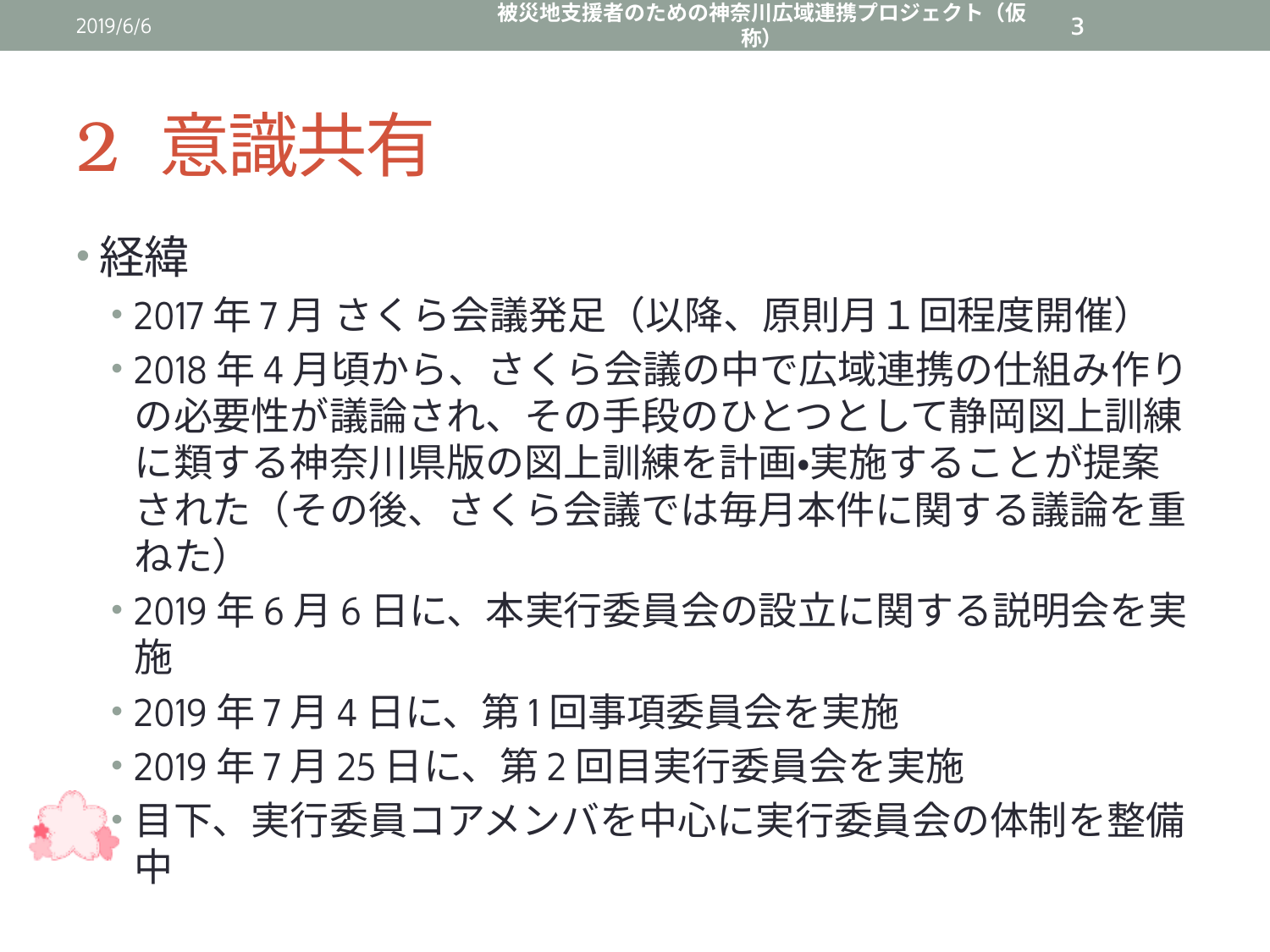

2019/6/6
被災地支援者のための神奈川広域連携プロジェクト（仮称）
3
# 2 意識共有
経緯
2017年7月 さくら会議発足（以降、原則月１回程度開催）
2018年4月頃から、さくら会議の中で広域連携の仕組み作りの必要性が議論され、その手段のひとつとして静岡図上訓練に類する神奈川県版の図上訓練を計画・実施することが提案された（その後、さくら会議では毎月本件に関する議論を重ねた）
2019年6月6日に、本実行委員会の設立に関する説明会を実施
2019年7月4日に、第1回事項委員会を実施
2019年7月25日に、第2回目実行委員会を実施
目下、実行委員コアメンバを中心に実行委員会の体制を整備中